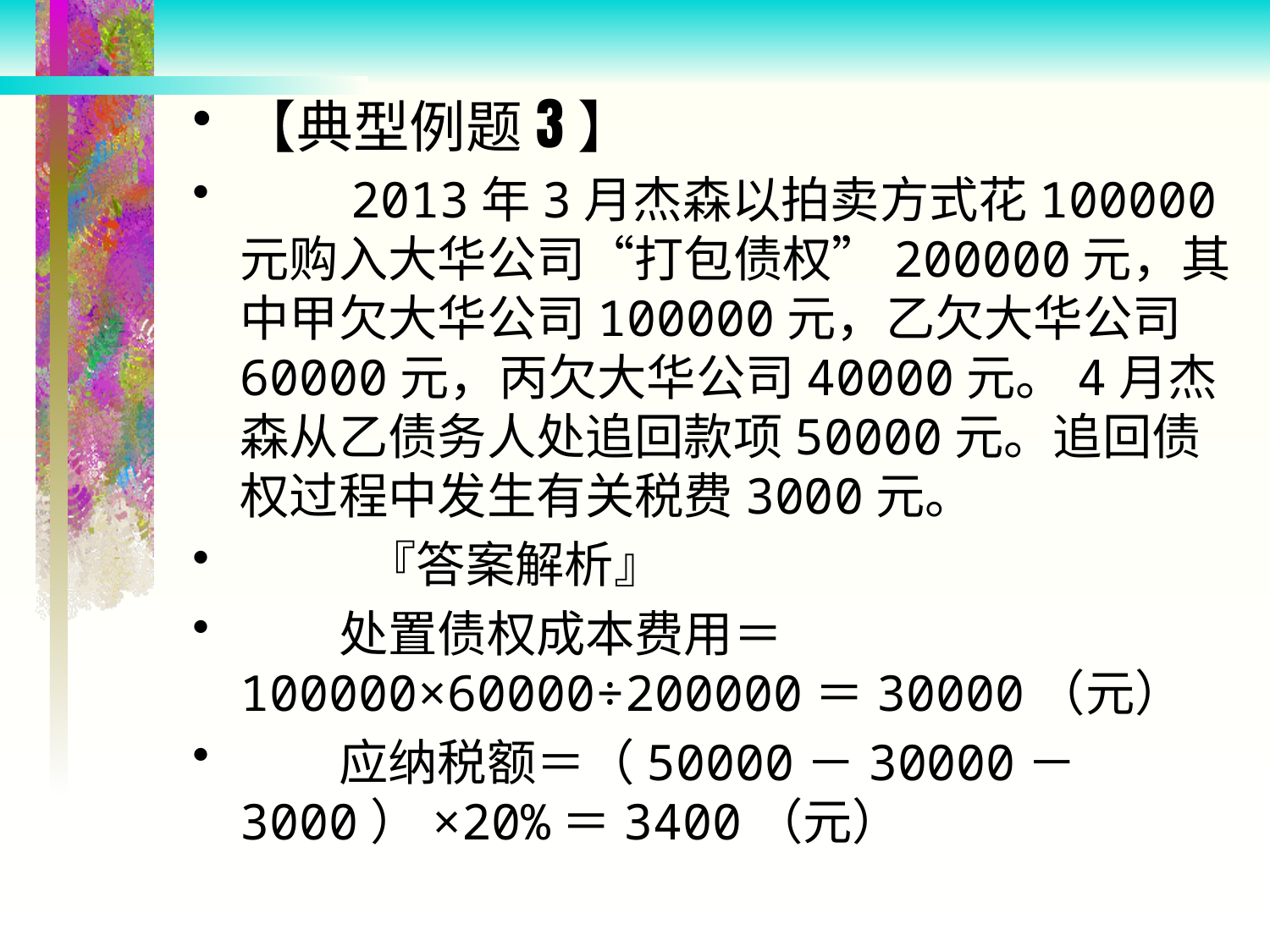

【典型例题3】
　　2013年3月杰森以拍卖方式花100000元购入大华公司“打包债权”200000元，其中甲欠大华公司100000元，乙欠大华公司60000元，丙欠大华公司40000元。4月杰森从乙债务人处追回款项50000元。追回债权过程中发生有关税费3000元。
 	『答案解析』
　　处置债权成本费用＝100000×60000÷200000＝30000（元）
　　应纳税额＝（50000－30000－3000）×20%＝3400（元）